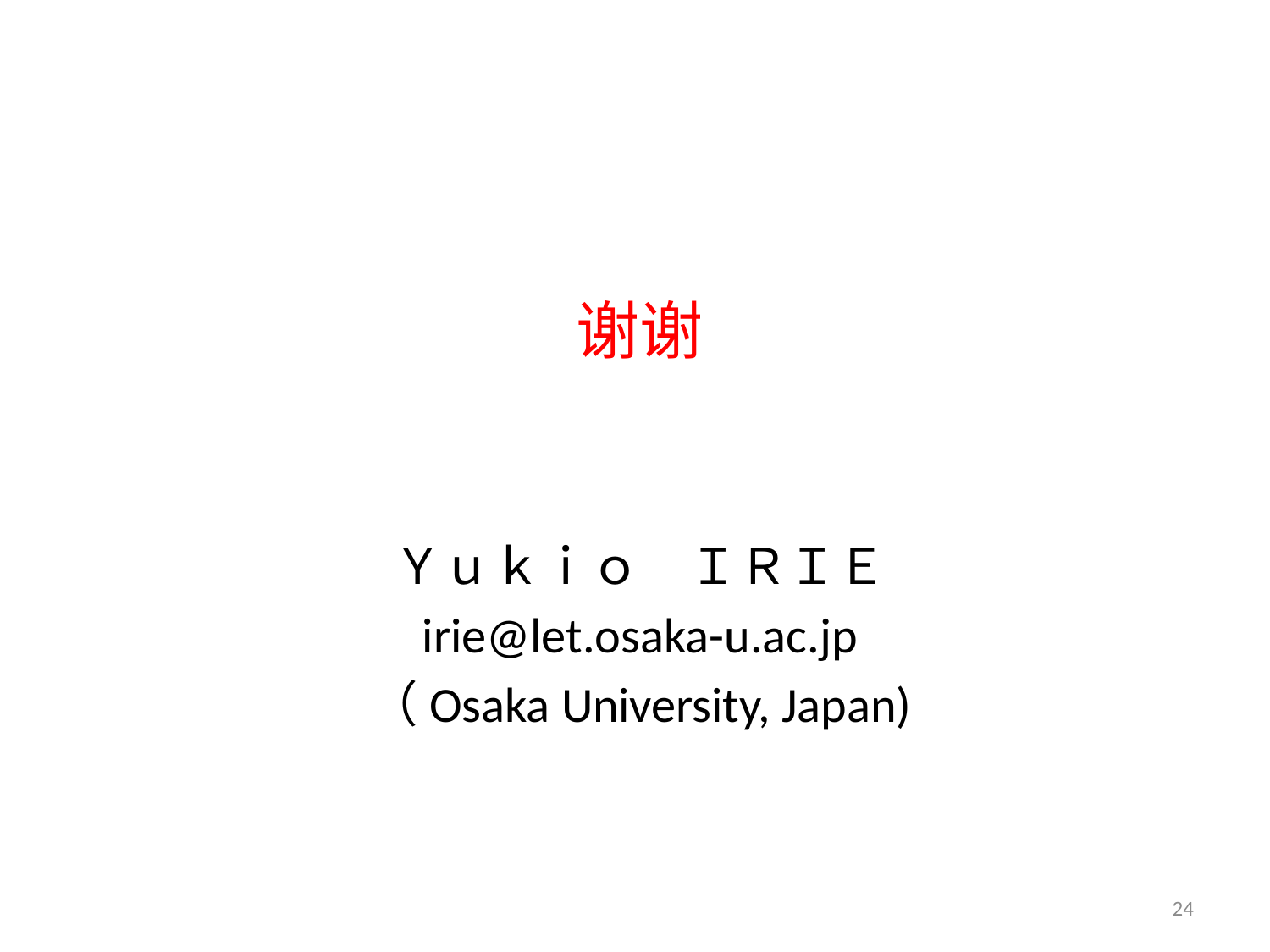

谢谢

Ｙｕｋｉｏ　ＩＲＩＥ
irie@let.osaka-u.ac.jp
（Osaka University, Japan)

24